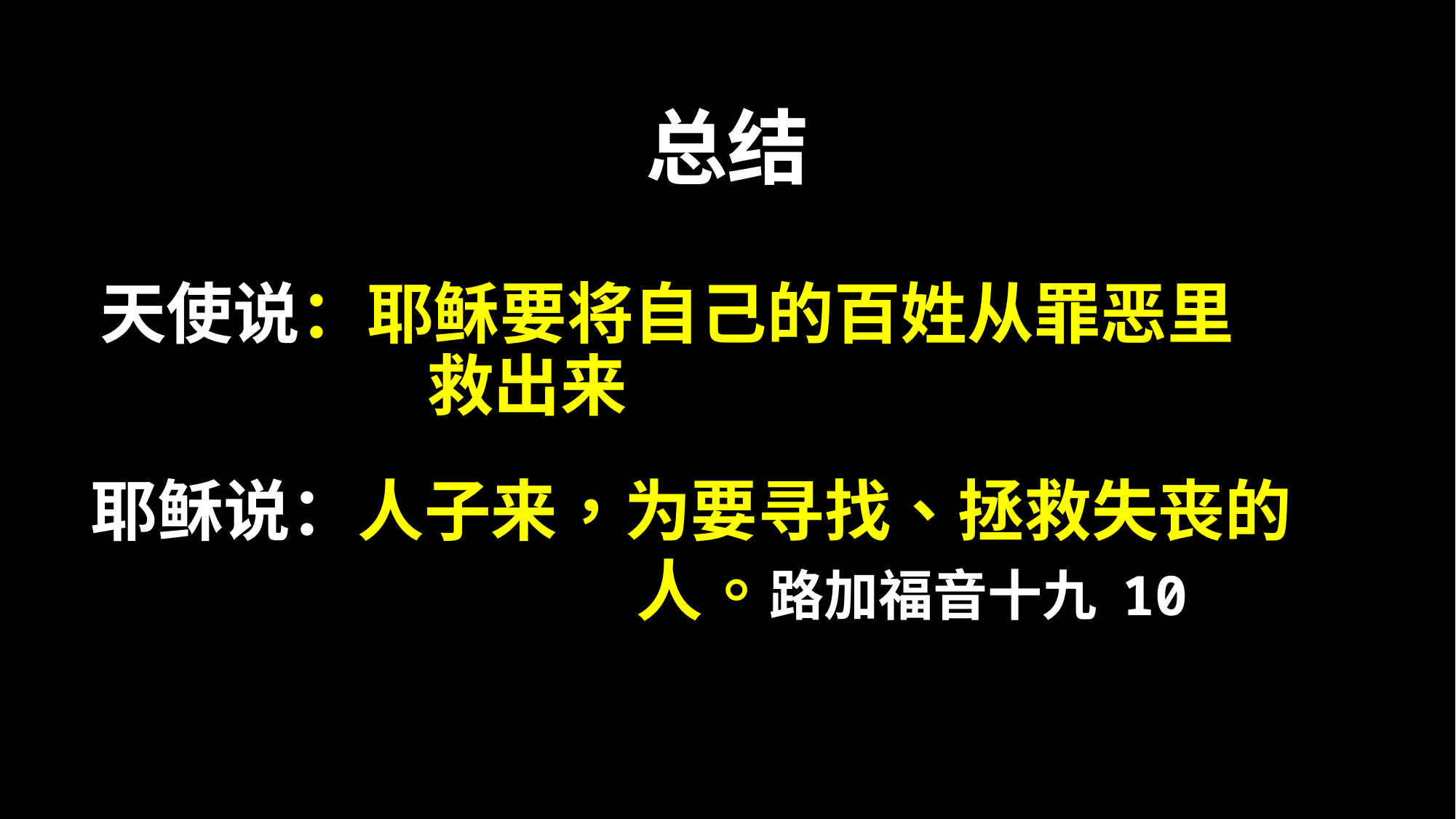

总结
# 天使说：耶稣要将自己的百姓从罪恶里			救出来

耶稣说：人子来，为要寻找、拯救失丧的					人。路加福音十九 10